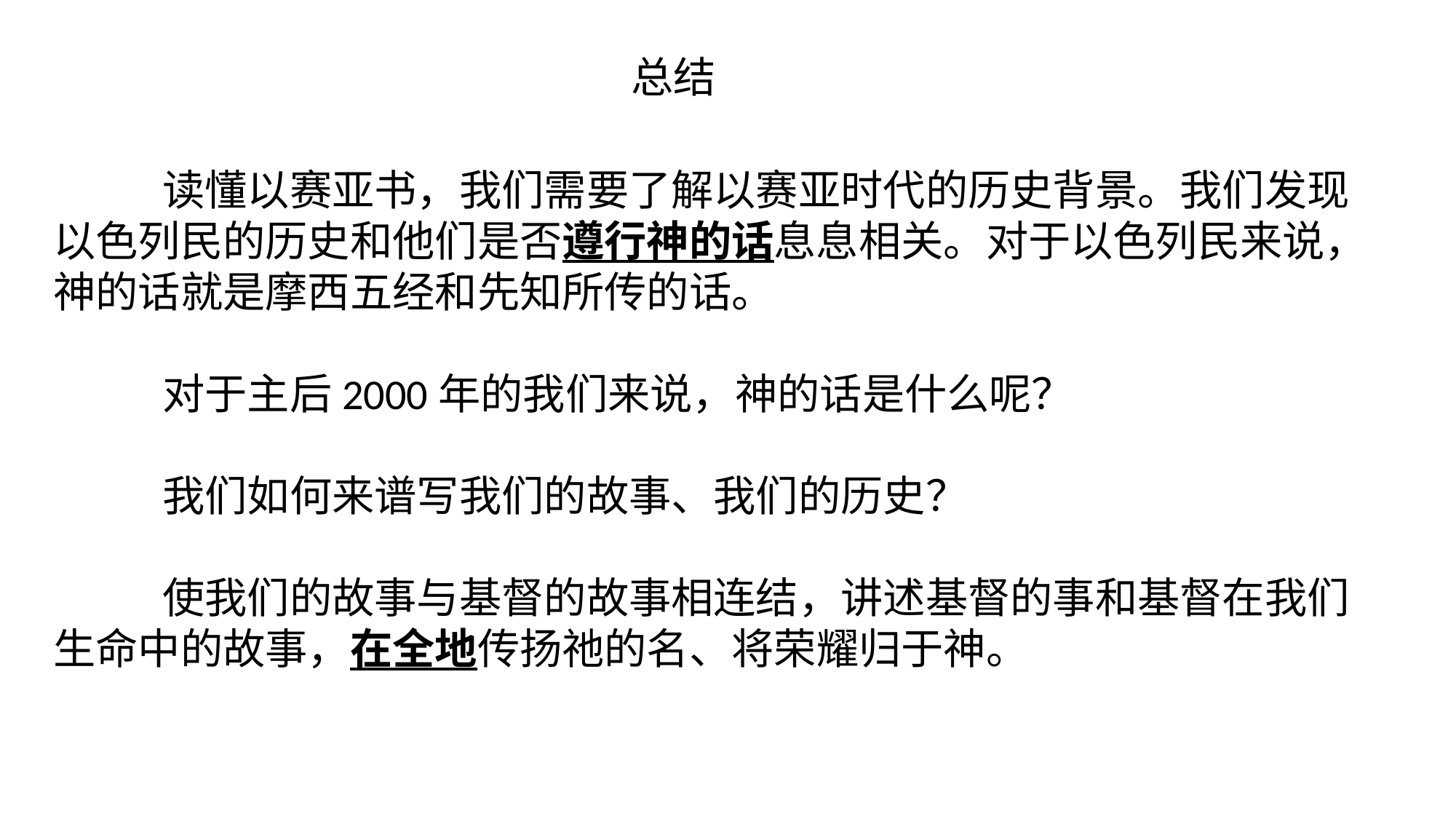

总结

	读懂以赛亚书，我们需要了解以赛亚时代的历史背景。我们发现以色列民的历史和他们是否遵行神的话息息相关。对于以色列民来说，神的话就是摩西五经和先知所传的话。

	对于主后2000年的我们来说，神的话是什么呢？

	我们如何来谱写我们的故事、我们的历史？

	使我们的故事与基督的故事相连结，讲述基督的事和基督在我们生命中的故事，在全地传扬祂的名、将荣耀归于神。